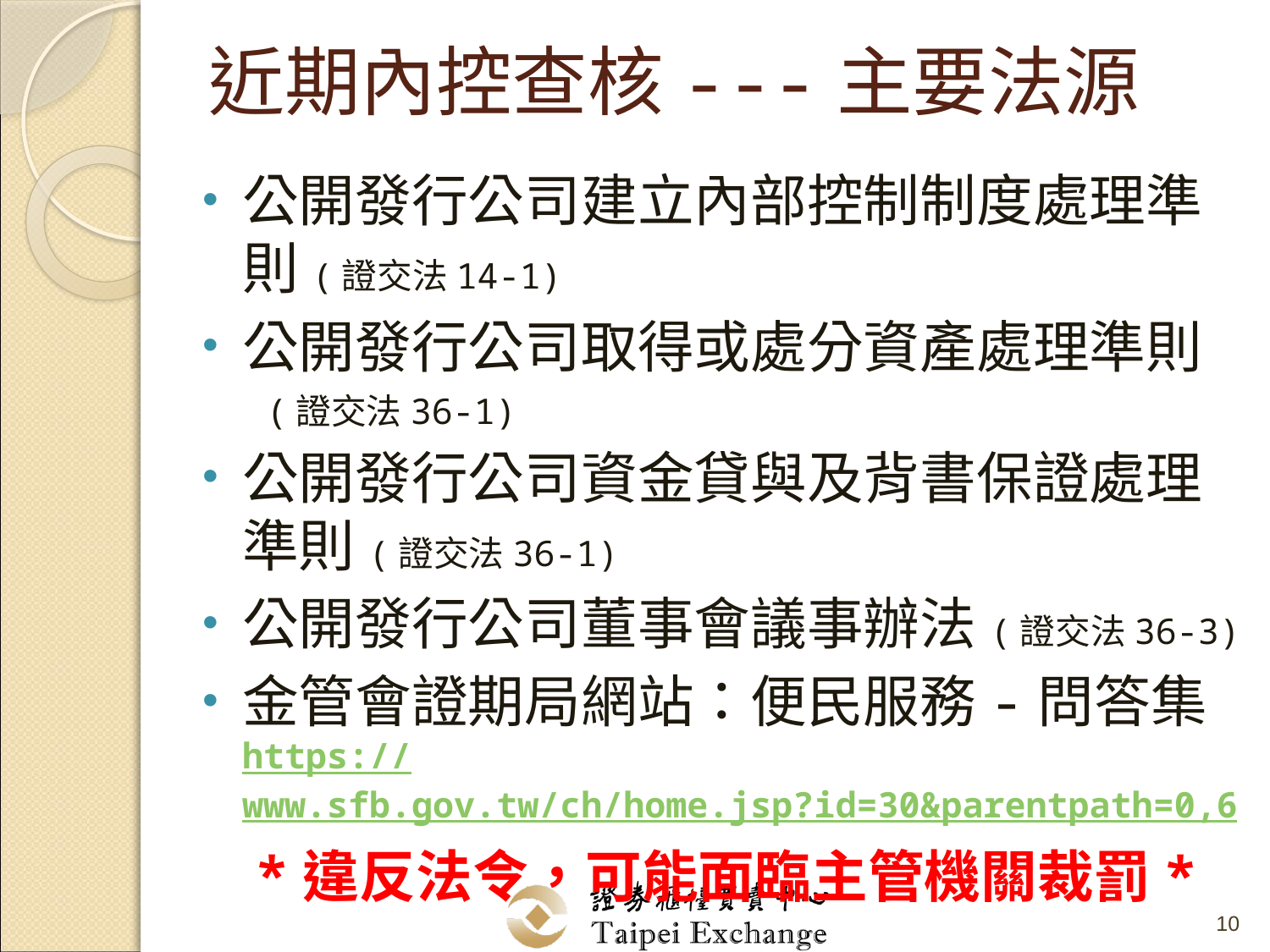

# 近期內控查核---主要法源
公開發行公司建立內部控制制度處理準則(證交法14-1)
公開發行公司取得或處分資產處理準則
   (證交法36-1)
公開發行公司資金貸與及背書保證處理準則(證交法36-1)
公開發行公司董事會議事辦法(證交法36-3)
金管會證期局網站：便民服務-問答集
https://www.sfb.gov.tw/ch/home.jsp?id=30&parentpath=0,6
*違反法令，可能面臨主管機關裁罰*
10